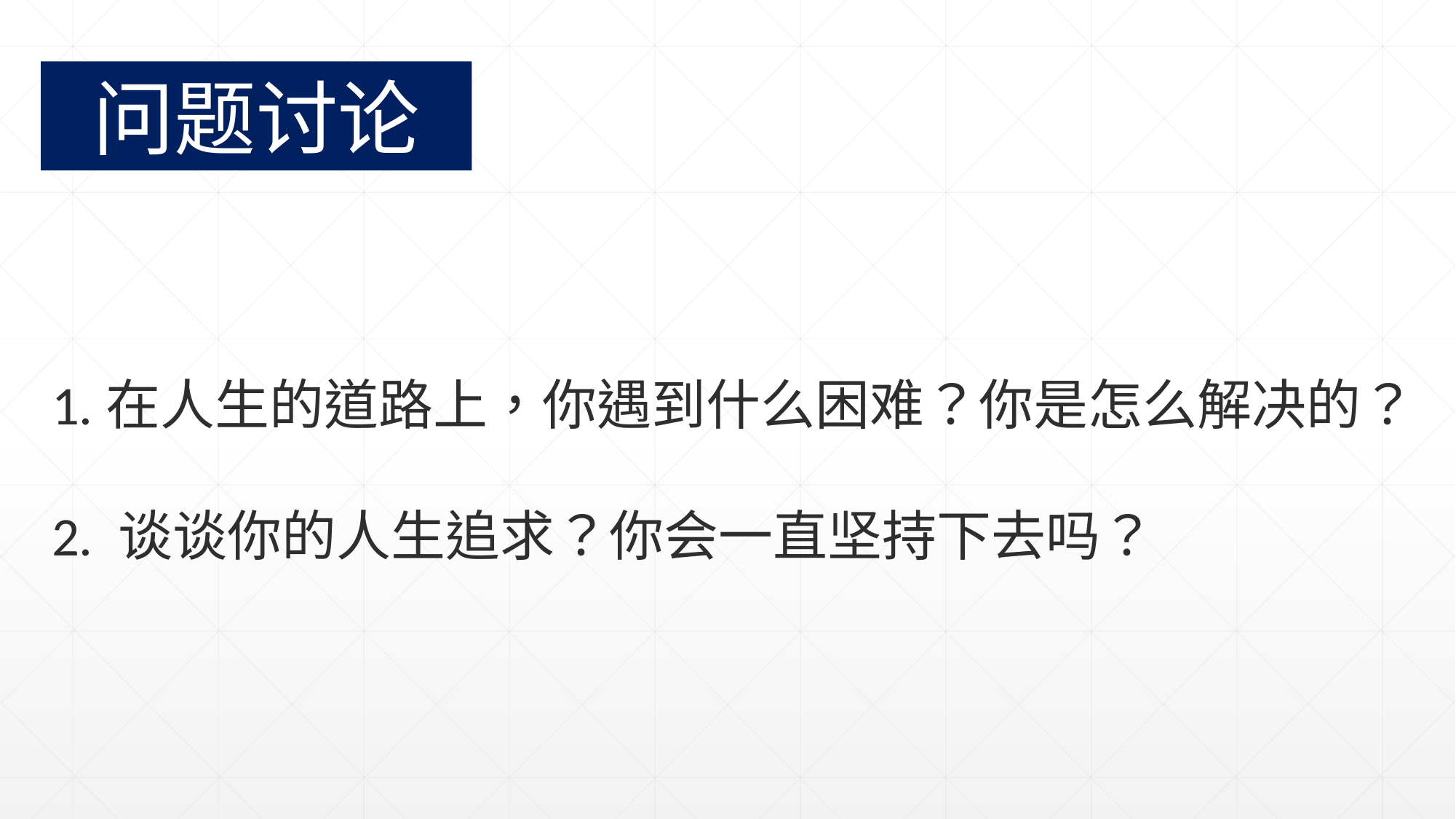

问题讨论
1.在人生的道路上，你遇到什么困难？你是怎么解决的？
2. 谈谈你的人生追求？你会一直坚持下去吗？